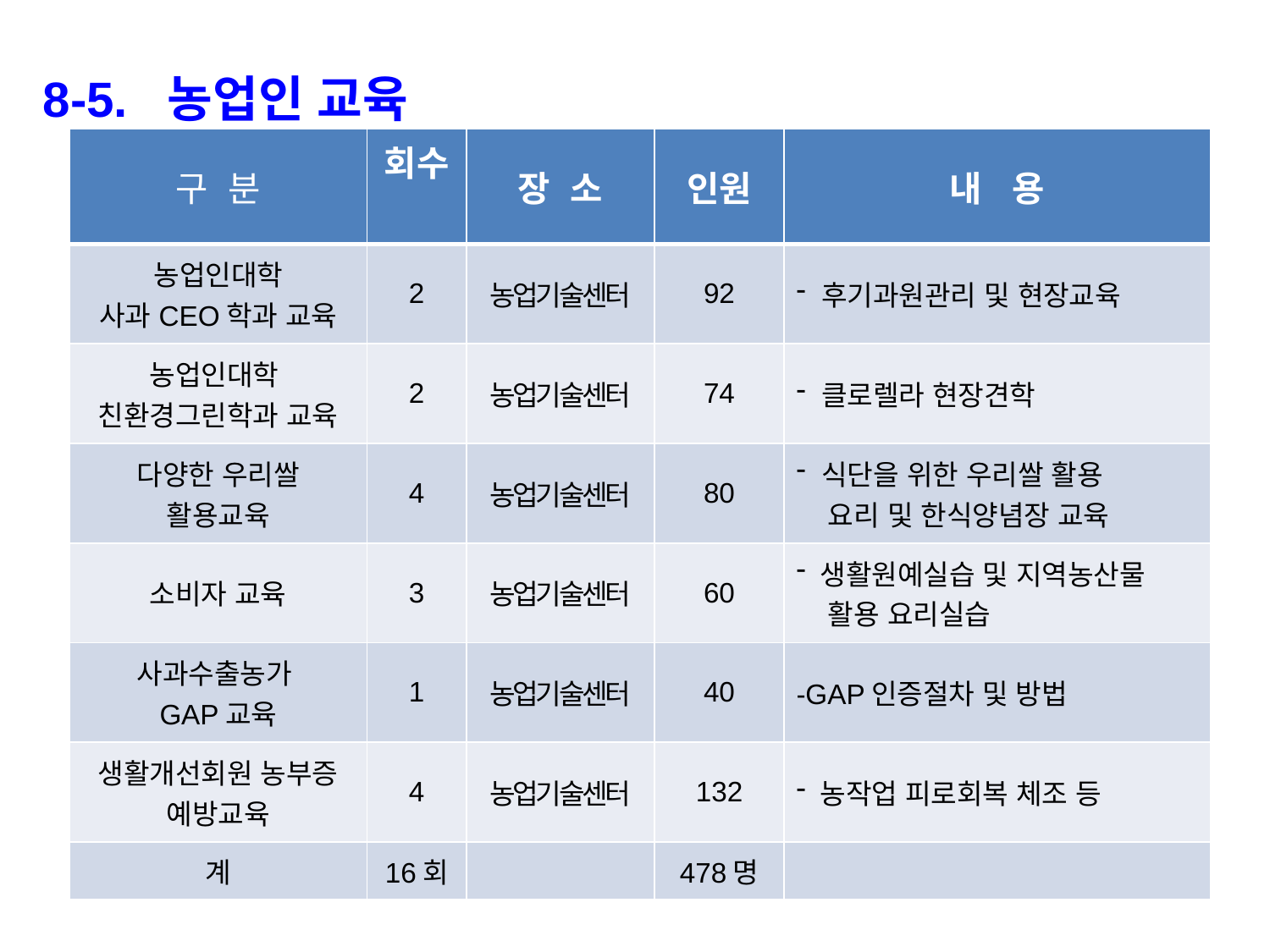

8-5.  농업인 교육

| 구 분 | 회수 | 장 소 | 인원 | 내 용 |
| --- | --- | --- | --- | --- |
| 농업인대학 사과CEO학과 교육 | 2 | 농업기술센터 | 92 | 후기과원관리 및 현장교육 |
| 농업인대학 친환경그린학과 교육 | 2 | 농업기술센터 | 74 | 클로렐라 현장견학 |
| 다양한 우리쌀 활용교육 | 4 | 농업기술센터 | 80 | 식단을 위한 우리쌀 활용 요리 및 한식양념장 교육 |
| 소비자 교육 | 3 | 농업기술센터 | 60 | 생활원예실습 및 지역농산물 활용 요리실습 |
| 사과수출농가 GAP교육 | 1 | 농업기술센터 | 40 | -GAP인증절차 및 방법 |
| 생활개선회원 농부증 예방교육 | 4 | 농업기술센터 | 132 | 농작업 피로회복 체조 등 |
| 계 | 16회 |  | 478명 |  |